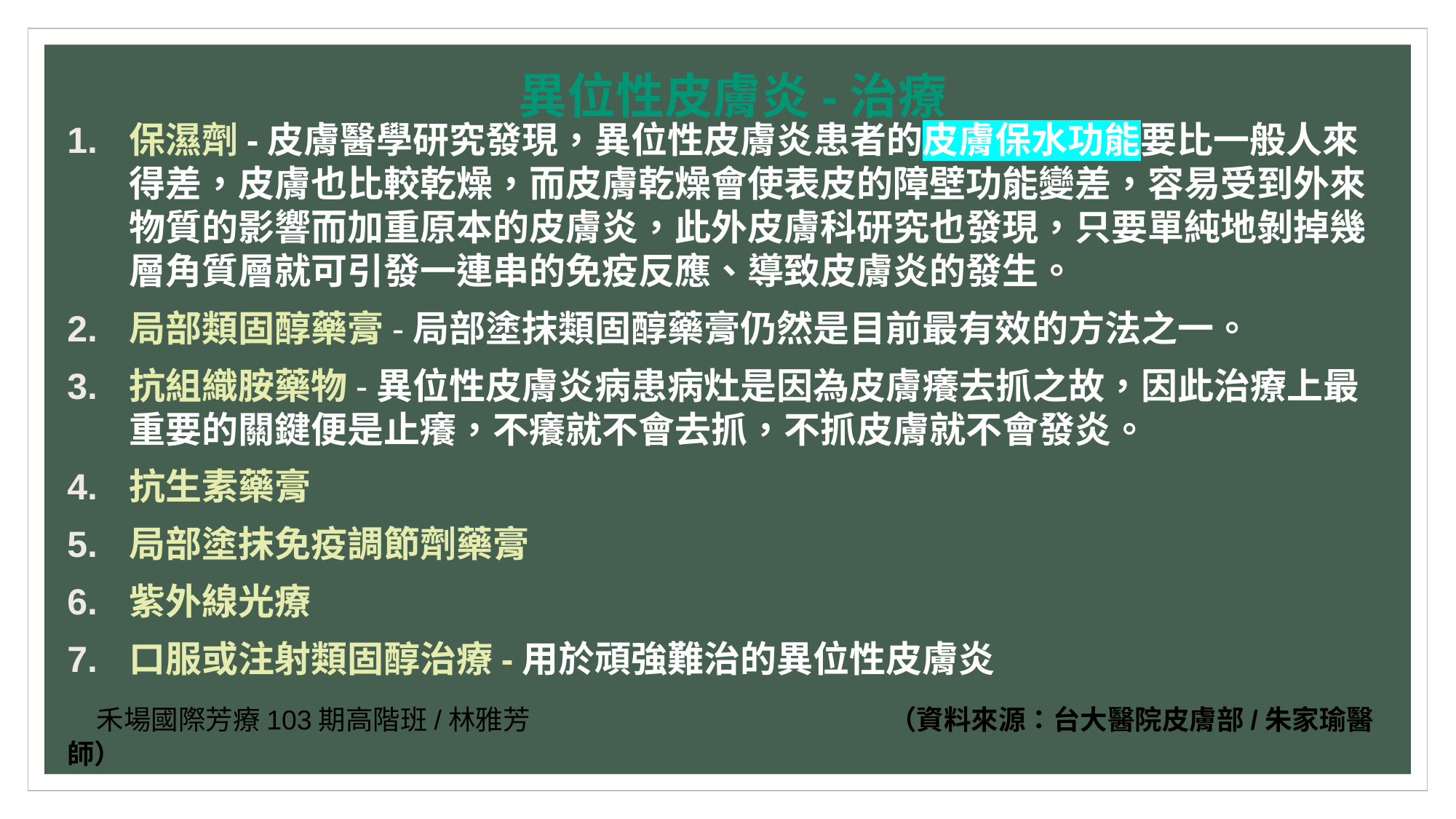

# 異位性皮膚炎-治療
保濕劑-皮膚醫學研究發現，異位性皮膚炎患者的皮膚保水功能要比一般人來得差，皮膚也比較乾燥，而皮膚乾燥會使表皮的障壁功能變差，容易受到外來物質的影響而加重原本的皮膚炎，此外皮膚科研究也發現，只要單純地剝掉幾層角質層就可引發一連串的免疫反應、導致皮膚炎的發生。
局部類固醇藥膏-局部塗抹類固醇藥膏仍然是目前最有效的方法之一。
抗組織胺藥物-異位性皮膚炎病患病灶是因為皮膚癢去抓之故，因此治療上最重要的關鍵便是止癢，不癢就不會去抓，不抓皮膚就不會發炎。
抗生素藥膏
局部塗抹免疫調節劑藥膏
紫外線光療
口服或注射類固醇治療-用於頑強難治的異位性皮膚炎
  禾場國際芳療103期高階班/林雅芳                                               （資料來源：台大醫院皮膚部/朱家瑜醫師）